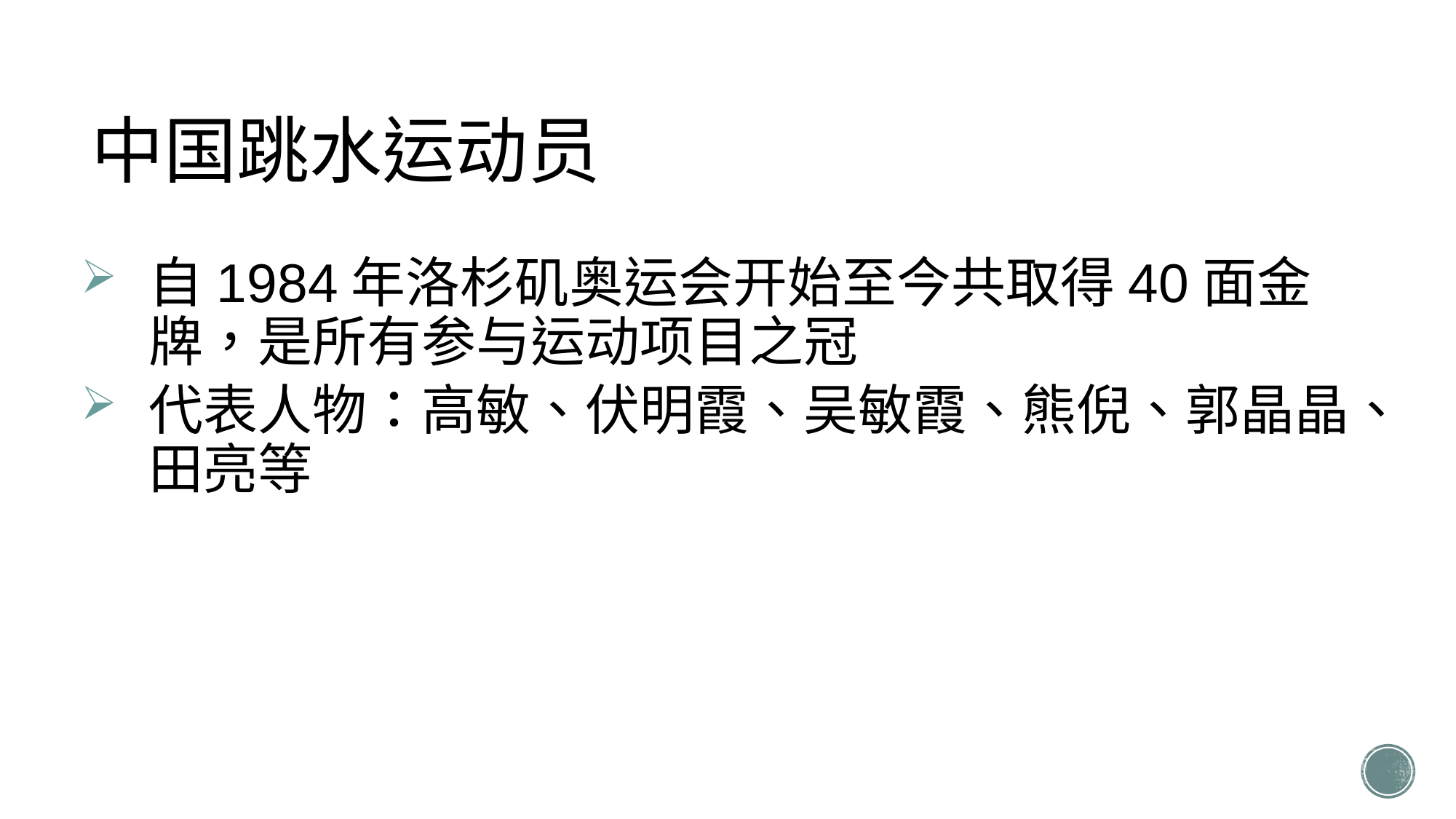

# 中国跳水运动员
自1984年洛杉矶奥运会开始至今共取得40面金牌，是所有参与运动项目之冠
代表人物：高敏、伏明霞、吴敏霞、熊倪、郭晶晶、田亮等